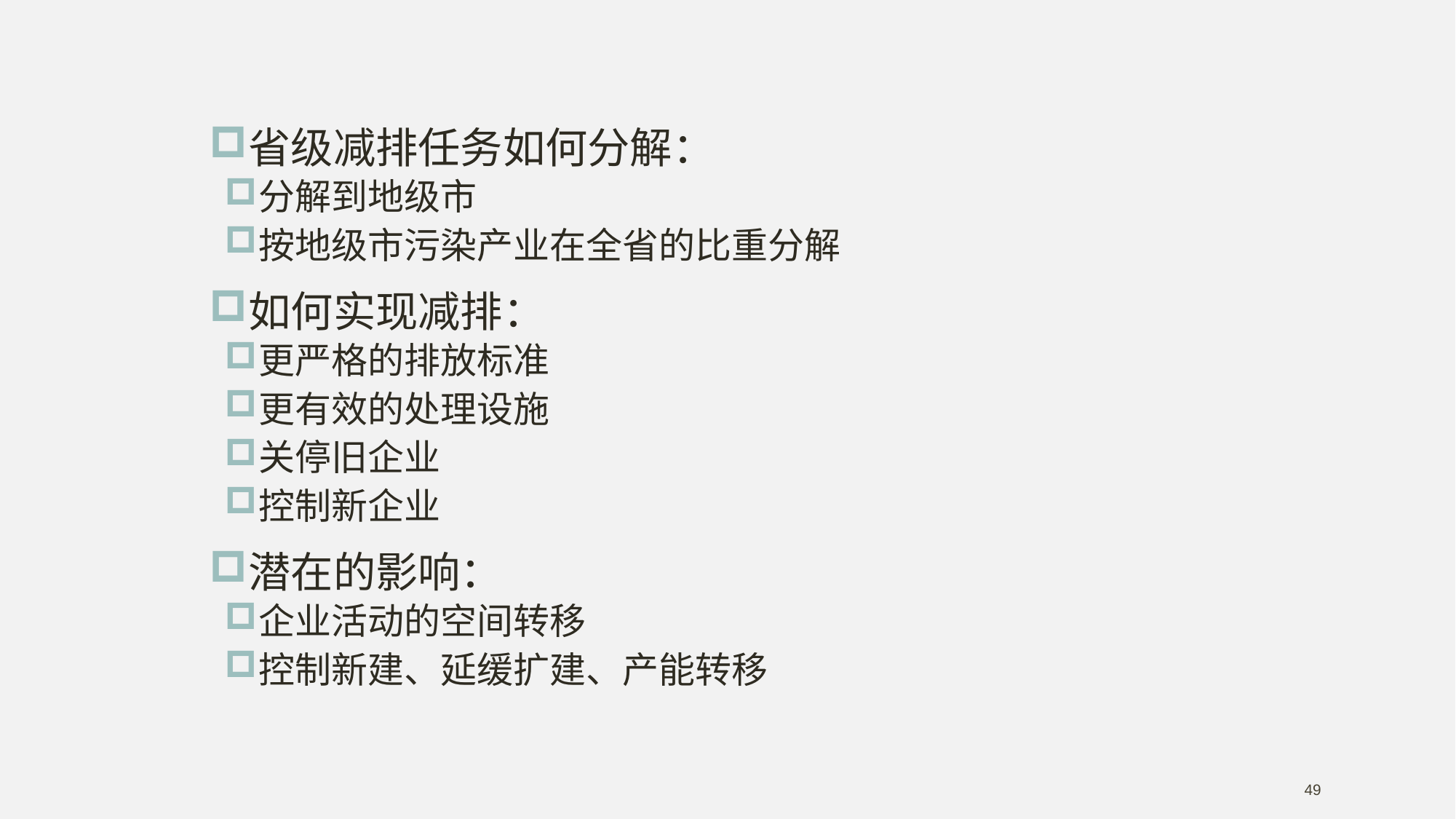

省级减排任务如何分解：
分解到地级市
按地级市污染产业在全省的比重分解
如何实现减排：
更严格的排放标准
更有效的处理设施
关停旧企业
控制新企业
潜在的影响：
企业活动的空间转移
控制新建、延缓扩建、产能转移
49